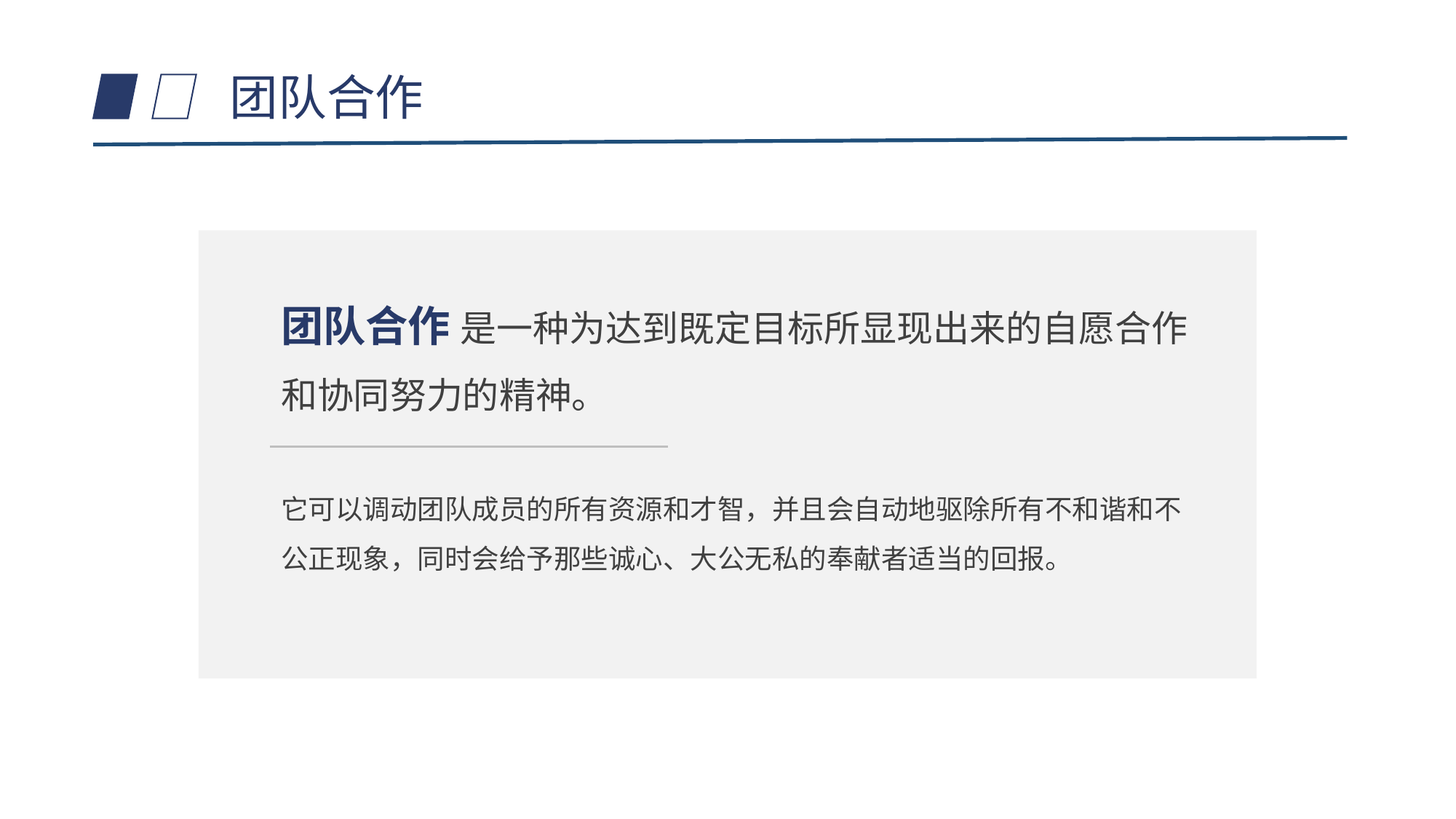

团队合作

团队合作 是一种为达到既定目标所显现出来的自愿合作和协同努力的精神。

它可以调动团队成员的所有资源和才智，并且会自动地驱除所有不和谐和不公正现象，同时会给予那些诚心、大公无私的奉献者适当的回报。
PPT下载 http://www.1ppt.com/xiazai/